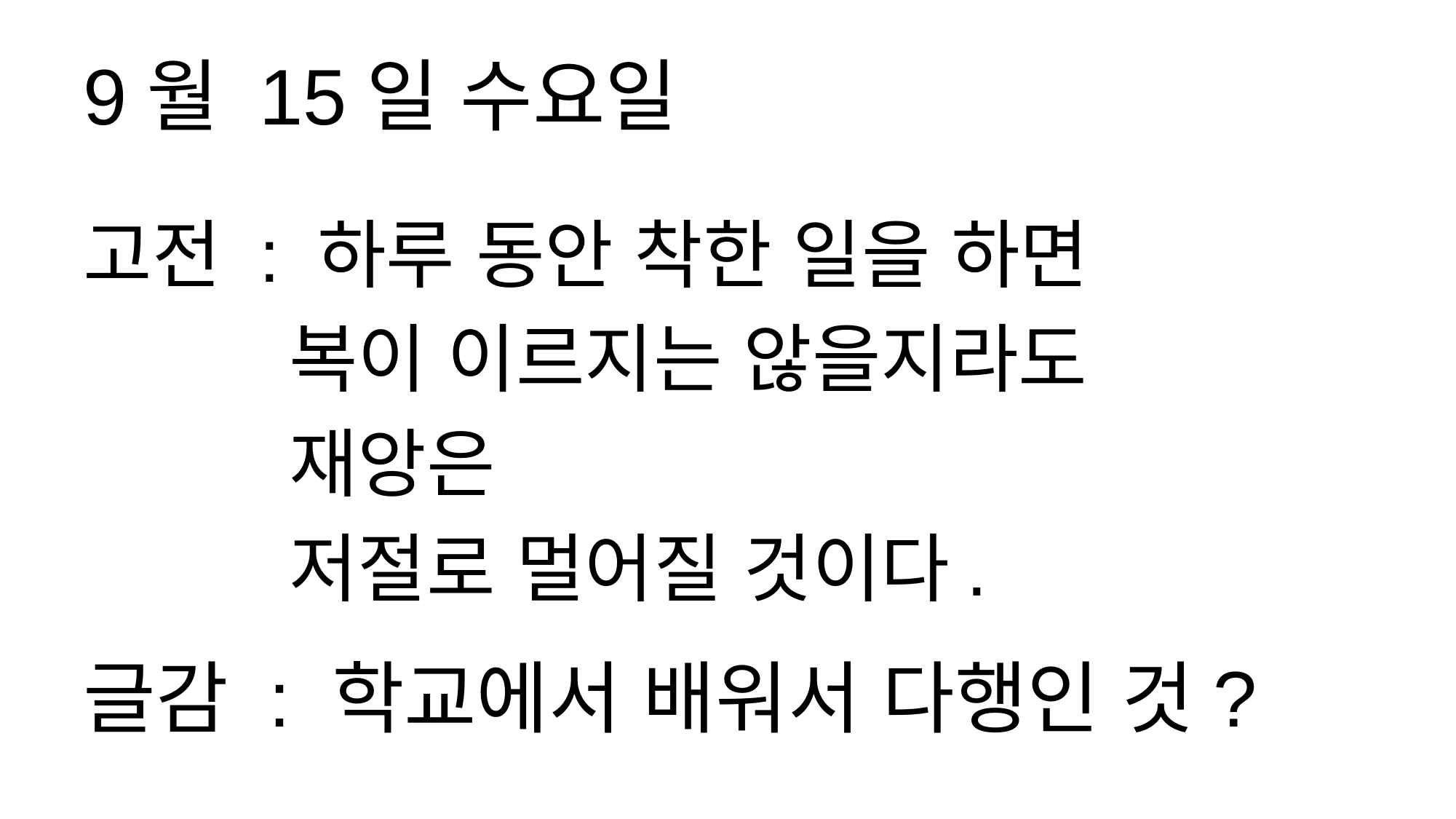

9월 15일 수요일
고전 : 하루 동안 착한 일을 하면
         복이 이르지는 않을지라도
         재앙은
         저절로 멀어질 것이다.
글감 : 학교에서 배워서 다행인 것?